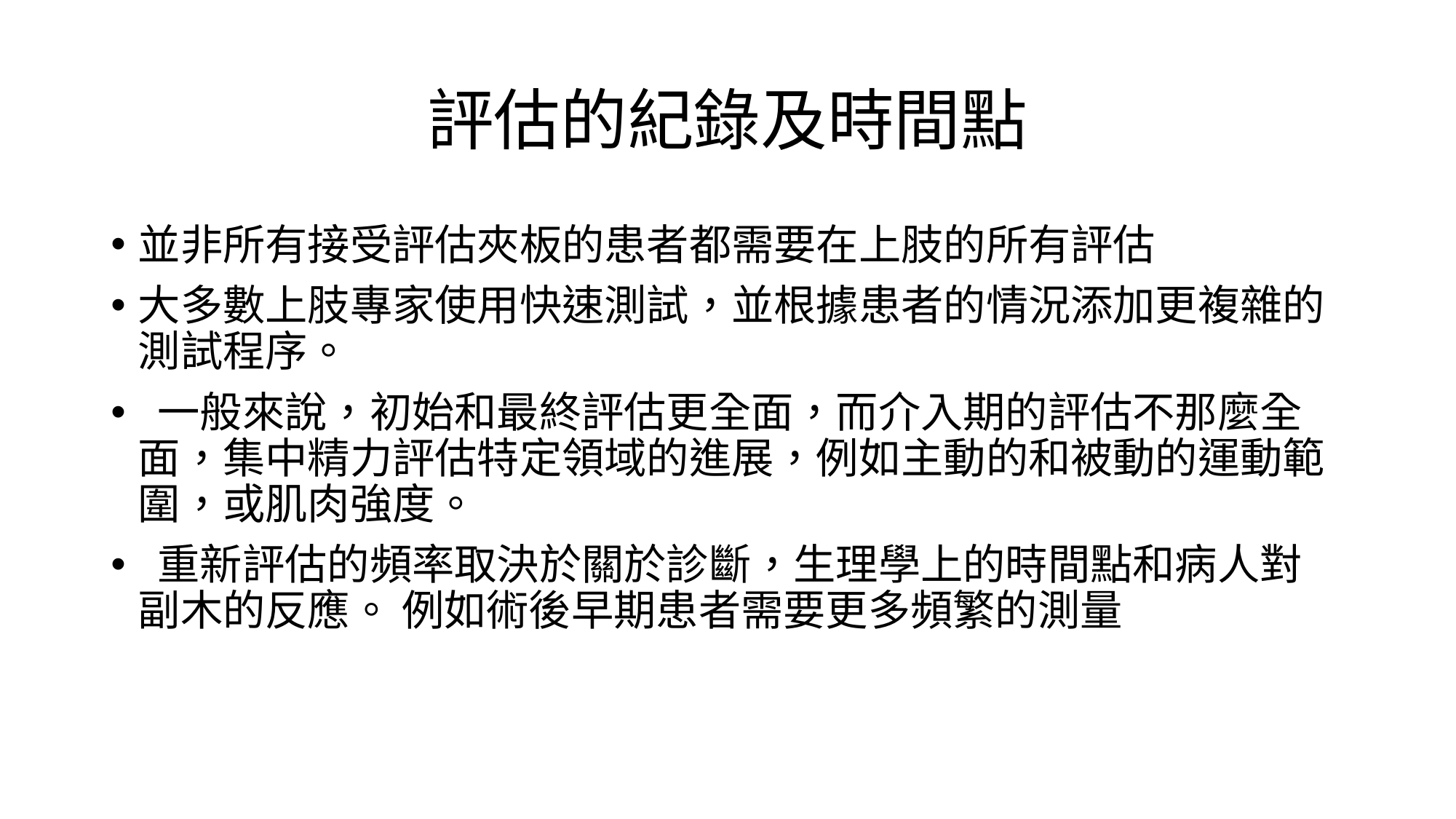

# 評估的紀錄及時間點
並非所有接受評估夾板的患者都需要在上肢的所有評估
大多數上肢專家使用快速測試，並根據患者的情況添加更複雜的測試程序。
 一般來說，初始和最終評估更全面，而介入期的評估不那麼全面，集中精力評估特定領域的進展，例如主動的和被動的運動範圍，或肌肉強度。
 重新評估的頻率取決於關於診斷，生理學上的時間點和病人對副木的反應。 例如術後早期患者需要更多頻繁的測量